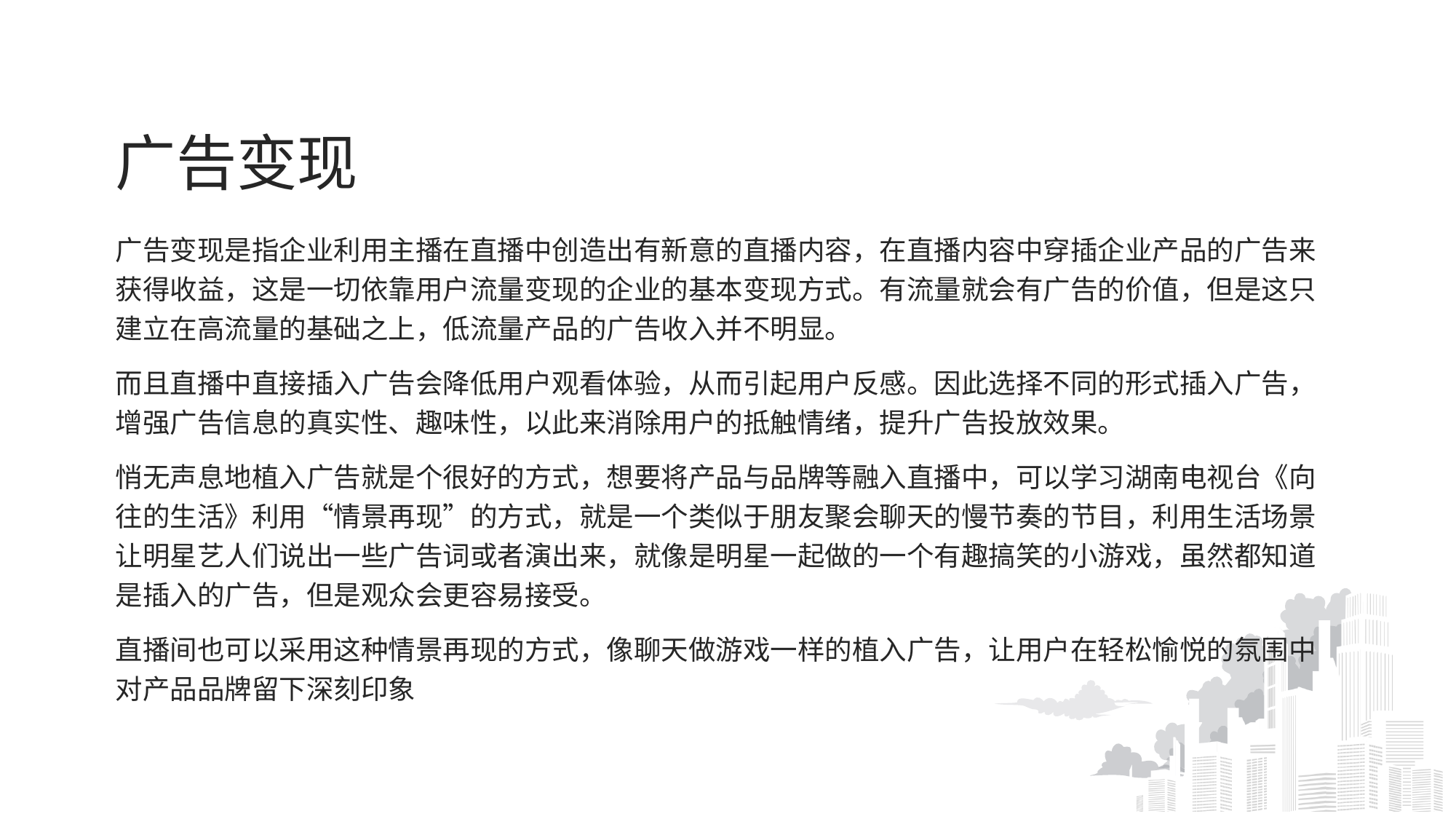

# 广告变现
广告变现是指企业利用主播在直播中创造出有新意的直播内容，在直播内容中穿插企业产品的广告来获得收益，这是一切依靠用户流量变现的企业的基本变现方式。有流量就会有广告的价值，但是这只建立在高流量的基础之上，低流量产品的广告收入并不明显。
而且直播中直接插入广告会降低用户观看体验，从而引起用户反感。因此选择不同的形式插入广告，增强广告信息的真实性、趣味性，以此来消除用户的抵触情绪，提升广告投放效果。
悄无声息地植入广告就是个很好的方式，想要将产品与品牌等融入直播中，可以学习湖南电视台《向往的生活》利用“情景再现”的方式，就是一个类似于朋友聚会聊天的慢节奏的节目，利用生活场景让明星艺人们说出一些广告词或者演出来，就像是明星一起做的一个有趣搞笑的小游戏，虽然都知道是插入的广告，但是观众会更容易接受。
直播间也可以采用这种情景再现的方式，像聊天做游戏一样的植入广告，让用户在轻松愉悦的氛围中对产品品牌留下深刻印象